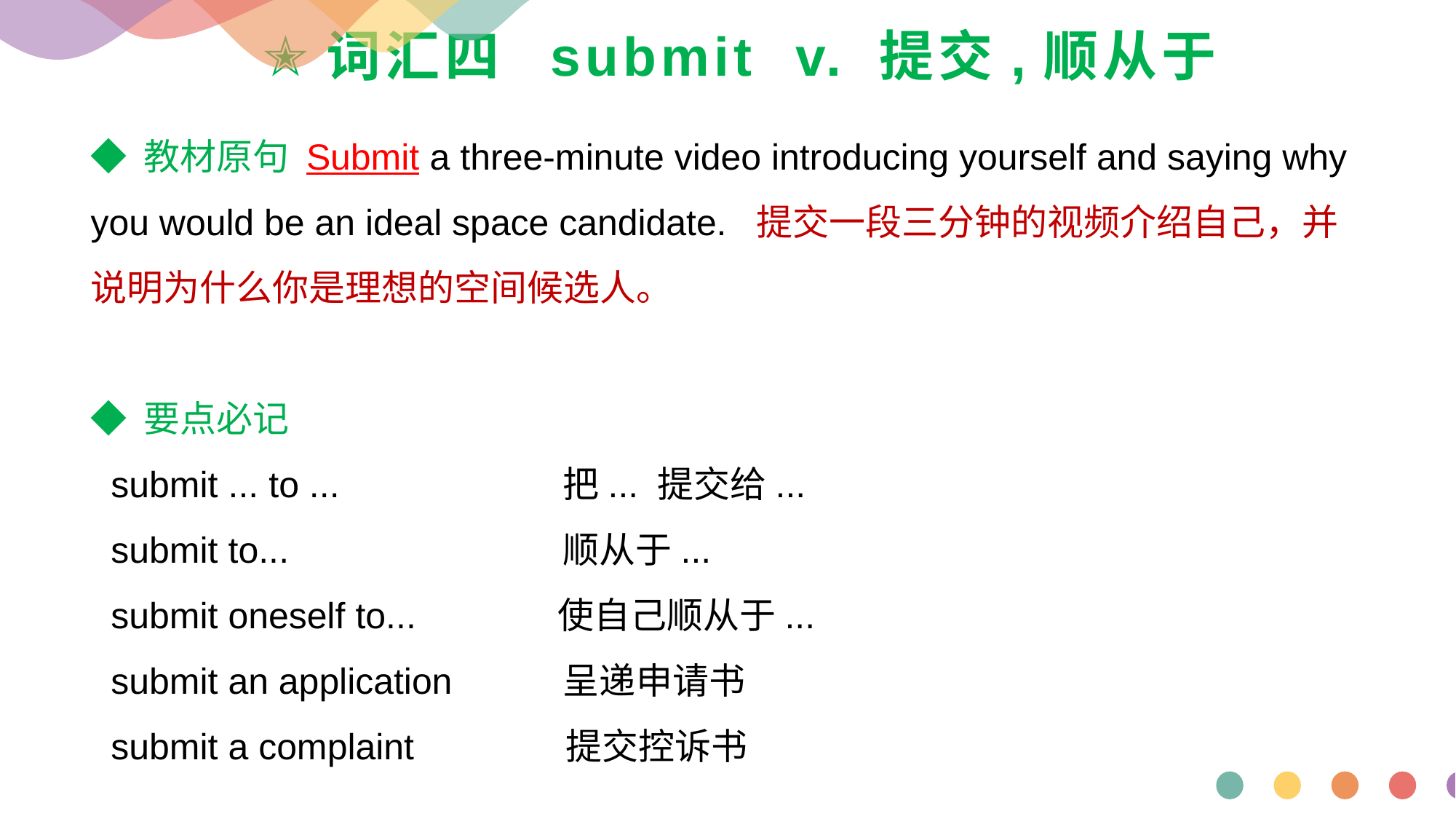

# ✭词汇四  submit  v. 提交,顺从于
◆ 教材原句 Submit a three-minute video introducing yourself and saying why you would be an ideal space candidate.  提交一段三分钟的视频介绍自己，并说明为什么你是理想的空间候选人。

◆ 要点必记
  submit ... to ...                     把... 提交给...
  submit to...                          顺从于...
  submit oneself to...             使自己顺从于...
  submit an application          呈递申请书
  submit a complaint              提交控诉书